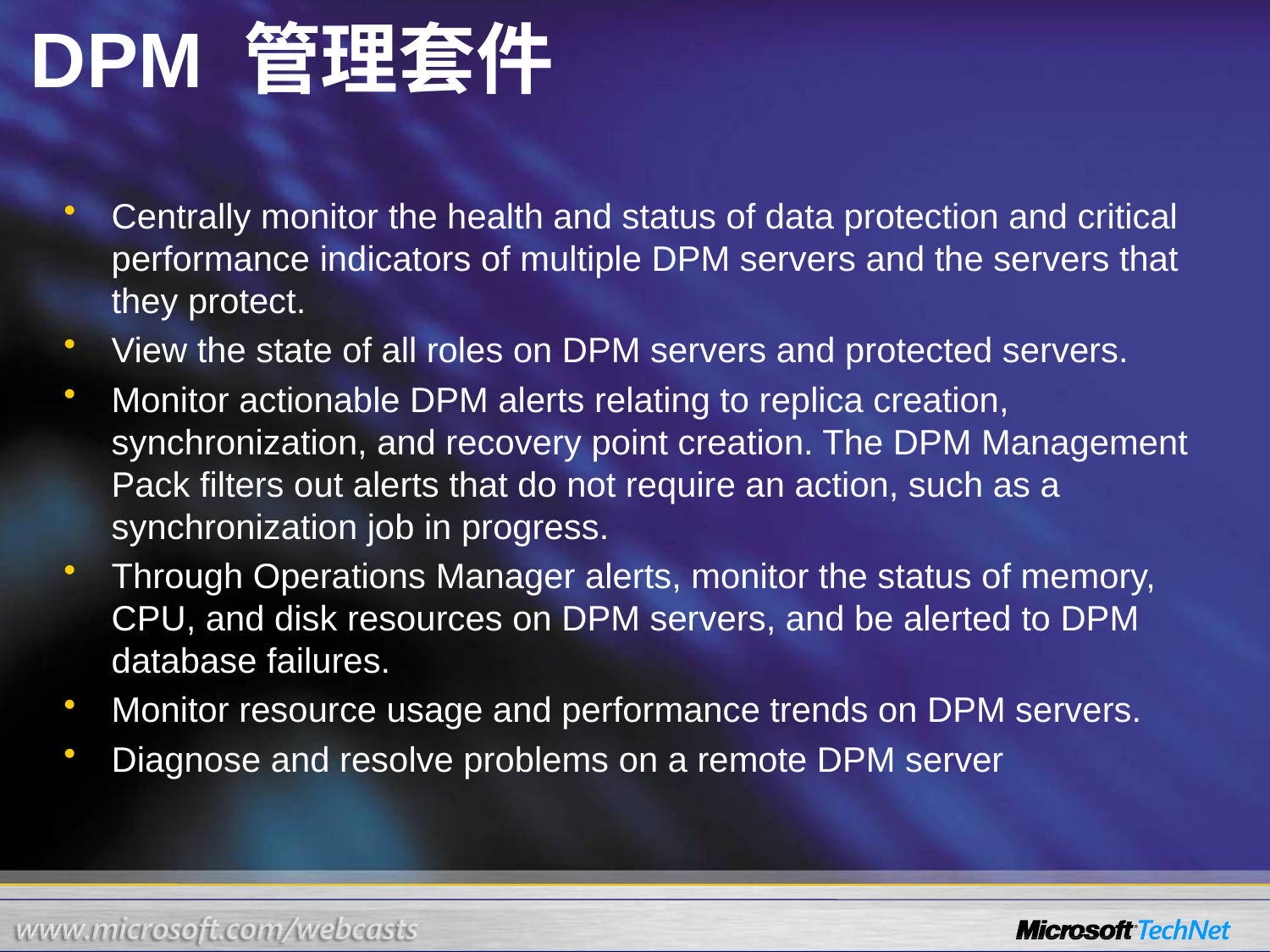

# DPM 管理套件
Centrally monitor the health and status of data protection and critical performance indicators of multiple DPM servers and the servers that they protect.
View the state of all roles on DPM servers and protected servers.
Monitor actionable DPM alerts relating to replica creation, synchronization, and recovery point creation. The DPM Management Pack filters out alerts that do not require an action, such as a synchronization job in progress.
Through Operations Manager alerts, monitor the status of memory, CPU, and disk resources on DPM servers, and be alerted to DPM database failures.
Monitor resource usage and performance trends on DPM servers.
Diagnose and resolve problems on a remote DPM server